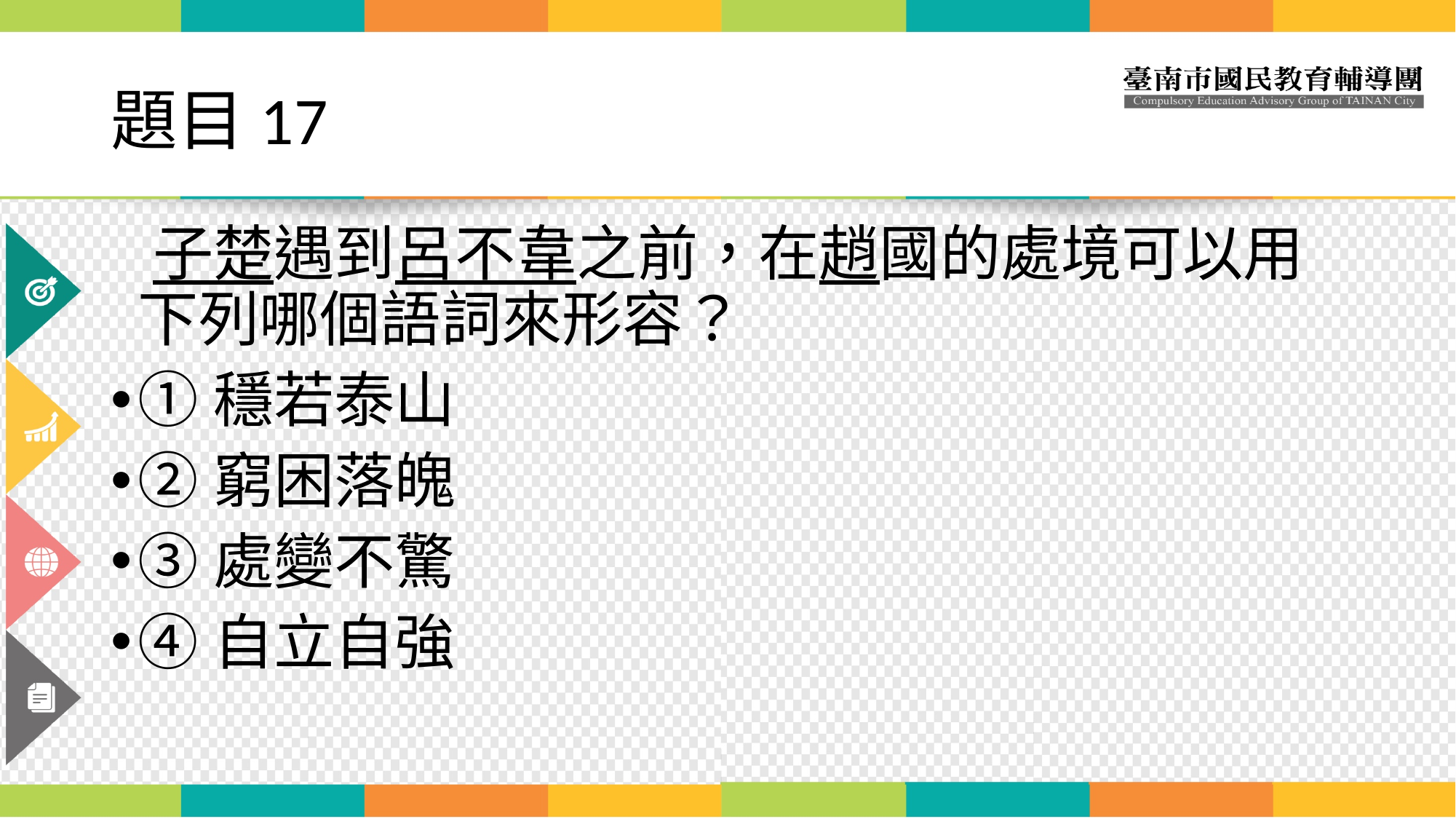

# 題目17
  子楚遇到呂不韋之前，在趙國的處境可以用下列哪個語詞來形容？
①穩若泰山
②窮困落魄
③處變不驚
④自立自強